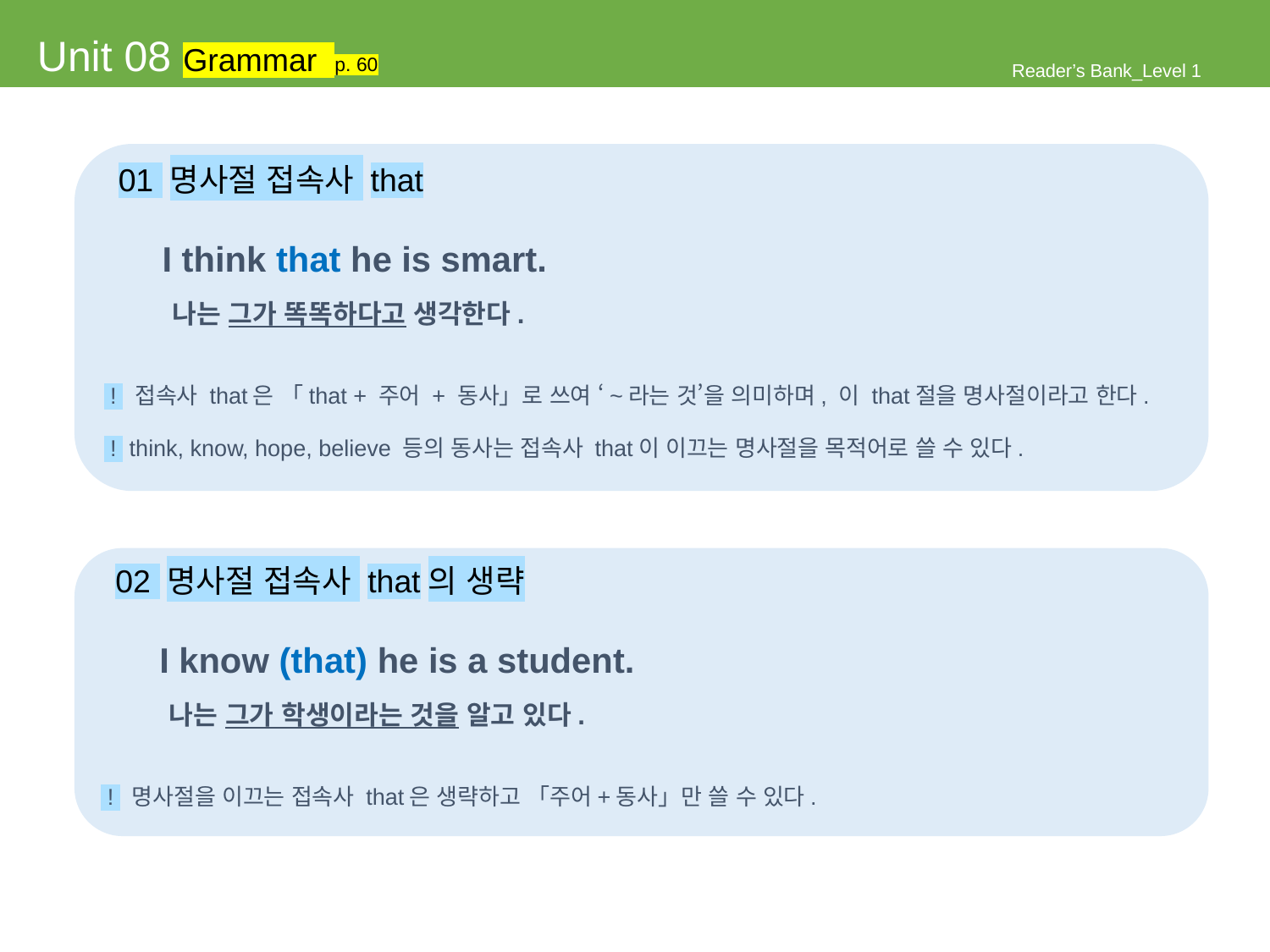

# Unit 08 Grammar  p. 60
Reader’s Bank_Level 1

  01 명사절 접속사 that

      I think that he is smart.
      나는 그가 똑똑하다고 생각한다.

 !  접속사 that은 「that + 주어 + 동사」로 쓰여 ‘~라는 것’을 의미하며, 이 that절을 명사절이라고 한다.
 !  think, know, hope, believe 등의 동사는 접속사 that이 이끄는 명사절을 목적어로 쓸 수 있다.

  02 명사절 접속사 that의 생략

      I know (that) he is a student.
      나는 그가 학생이라는 것을 알고 있다.

 !  명사절을 이끄는 접속사 that은 생략하고 「주어+동사」만 쓸 수 있다.